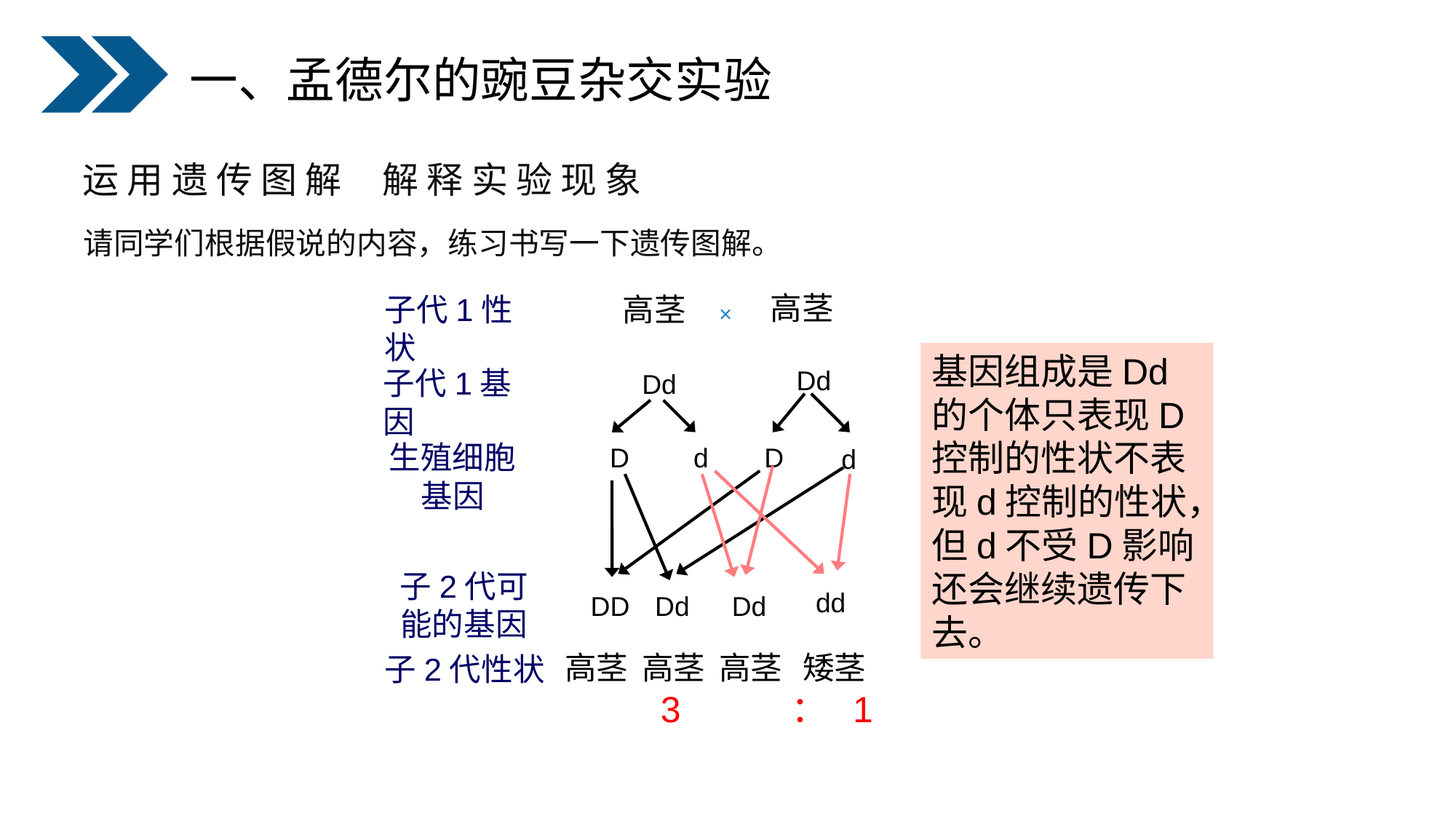

一、孟德尔的豌豆杂交实验
运 用 遗 传 图 解     解 释 实 验 现 象

请同学们根据假说的内容，练习书写一下遗传图解。
高茎
子代1性状
高茎
×
基因组成是Dd的个体只表现D控制的性状不表现d控制的性状，但d不受D影响还会继续遗传下去。
子代1基因
Dd
Dd

生殖细胞
基因
D
d
D
d

子2代可能的基因
dd
DD
Dd
Dd
高茎
高茎
高茎
矮茎
子2代性状
 3          ：  1